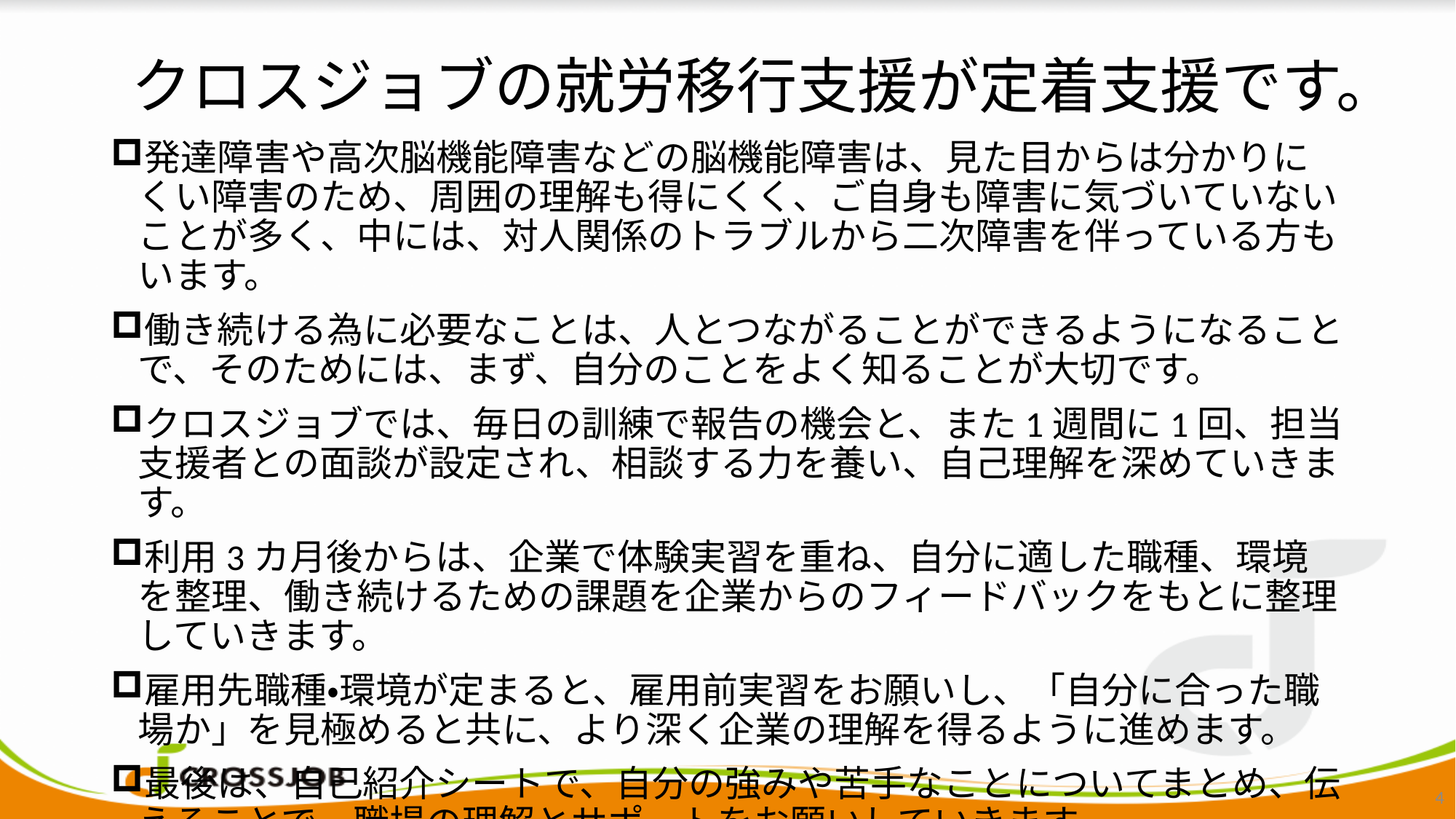

# クロスジョブの就労移行支援が定着支援です。
発達障害や高次脳機能障害などの脳機能障害は、見た目からは分かりにくい障害のため、周囲の理解も得にくく、ご自身も障害に気づいていないことが多く、中には、対人関係のトラブルから二次障害を伴っている方もいます。
働き続ける為に必要なことは、人とつながることができるようになることで、そのためには、まず、自分のことをよく知ることが大切です。
クロスジョブでは、毎日の訓練で報告の機会と、また1週間に1回、担当支援者との面談が設定され、相談する力を養い、自己理解を深めていきます。
利用3カ月後からは、企業で体験実習を重ね、自分に適した職種、環境を整理、働き続けるための課題を企業からのフィードバックをもとに整理していきます。
雇用先職種・環境が定まると、雇用前実習をお願いし、「自分に合った職場か」を見極めると共に、より深く企業の理解を得るように進めます。
最後は、自己紹介シートで、自分の強みや苦手なことについてまとめ、伝えることで、職場の理解とサポートをお願いしていきます。
4